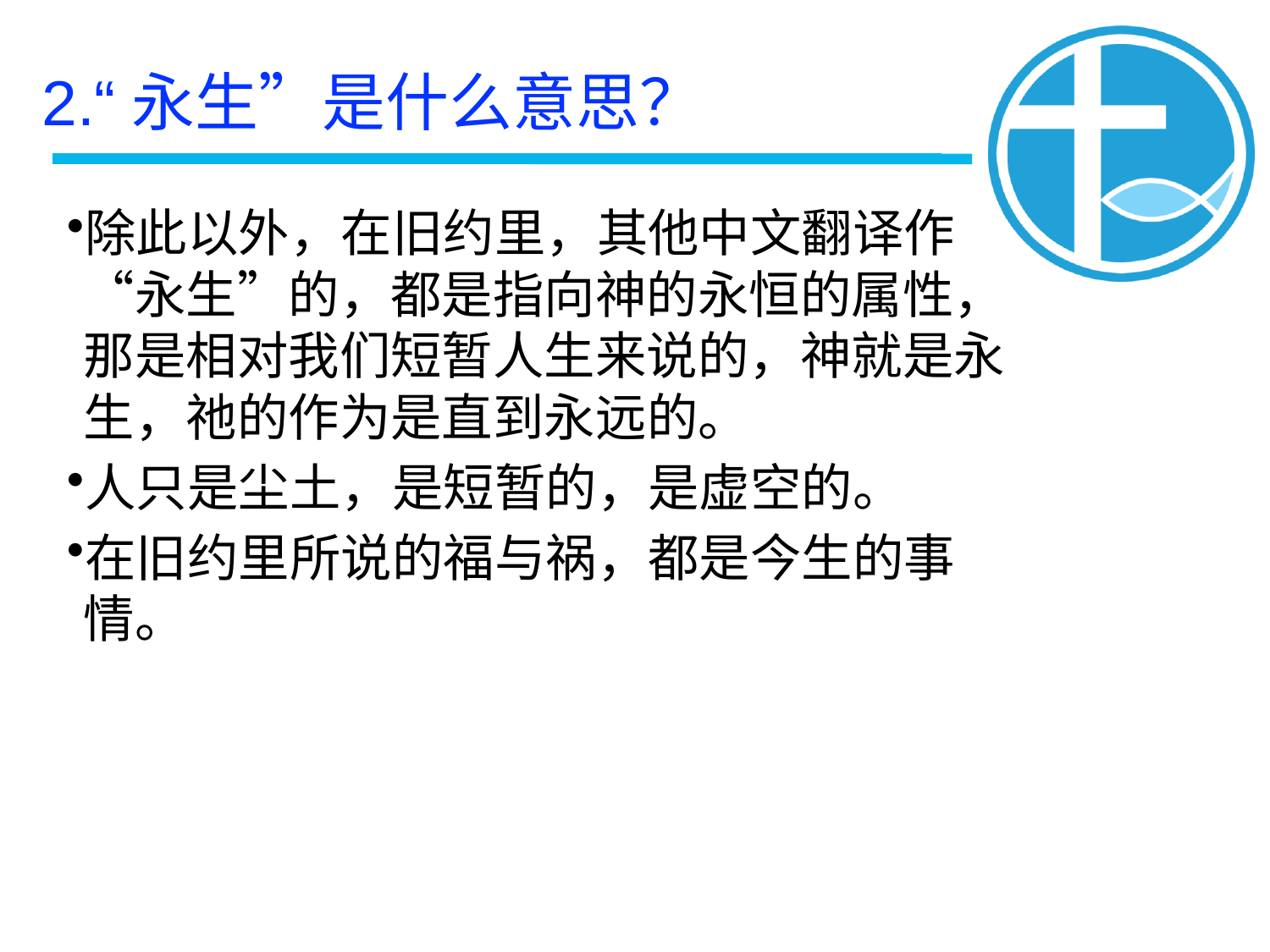

2.“永生”是什么意思？
除此以外，在旧约里，其他中文翻译作“永生”的，都是指向神的永恒的属性，那是相对我们短暂人生来说的，神就是永生，祂的作为是直到永远的。
人只是尘土，是短暂的，是虚空的。
在旧约里所说的福与祸，都是今生的事情。